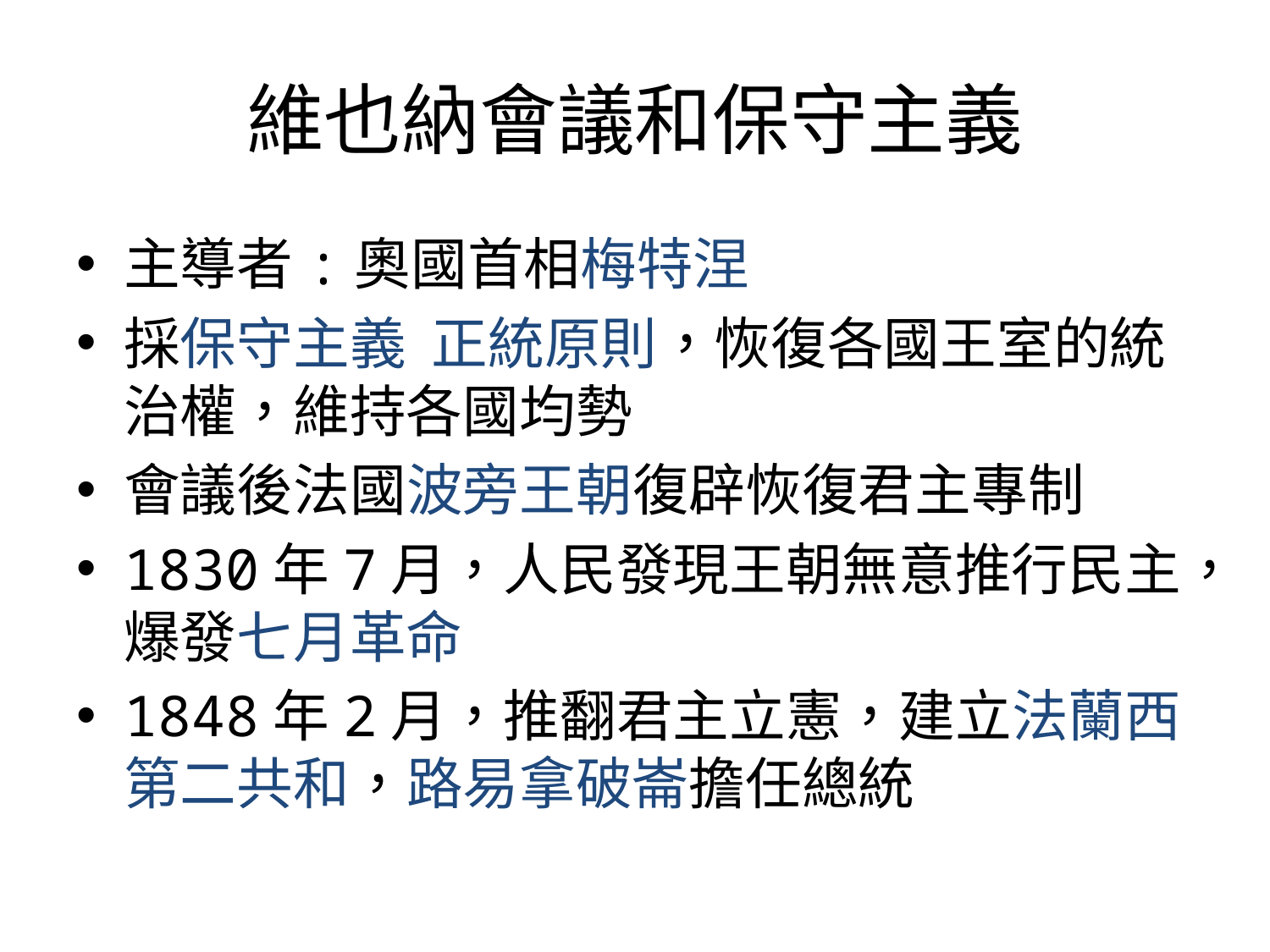

# 維也納會議和保守主義
主導者:奧國首相梅特涅
採保守主義  正統原則，恢復各國王室的統治權，維持各國均勢
會議後法國波旁王朝復辟恢復君主專制
1830年7月，人民發現王朝無意推行民主，爆發七月革命
1848年2月，推翻君主立憲，建立法蘭西第二共和，路易拿破崙擔任總統